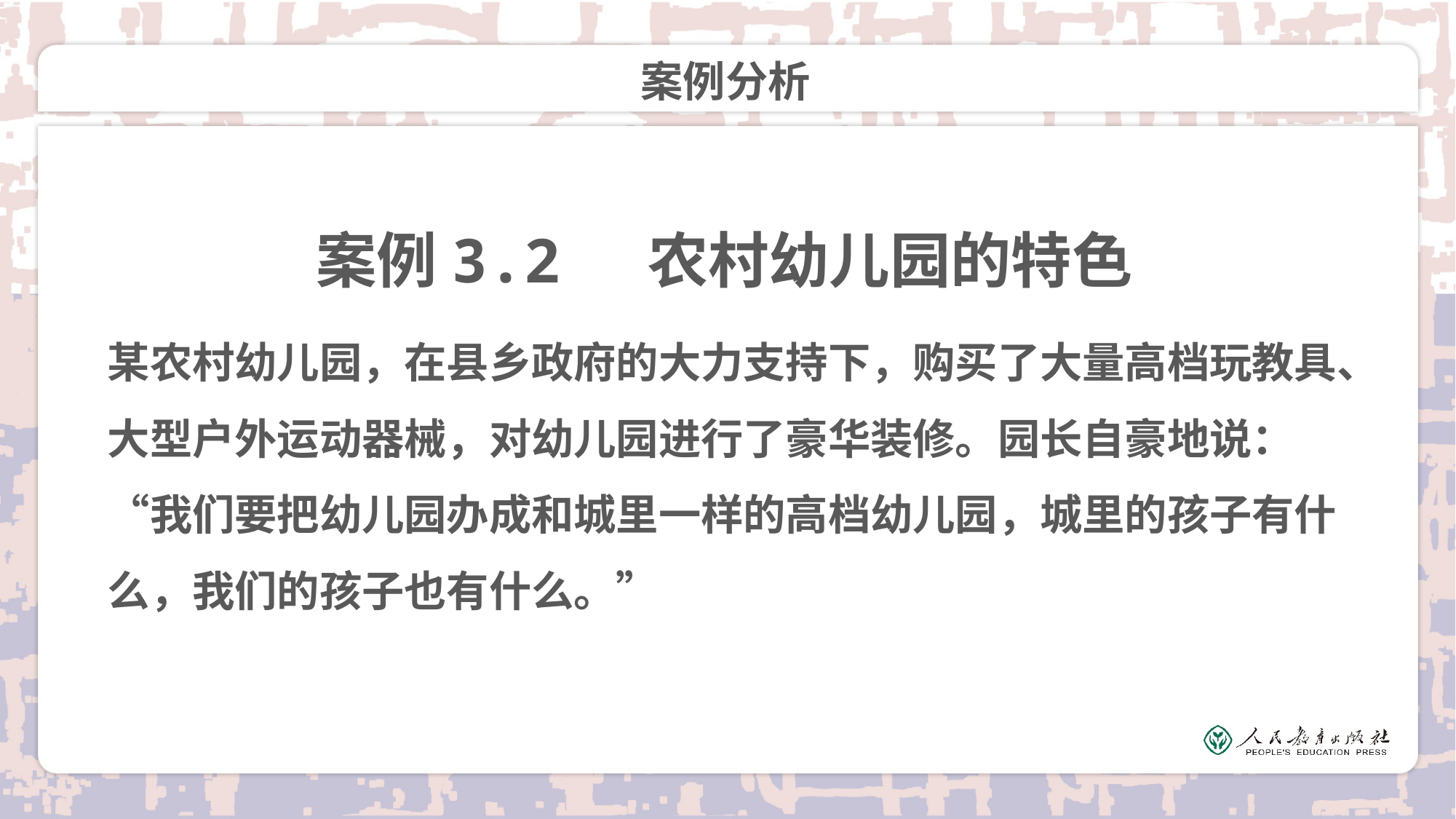

# 案例分析
案例3.2  农村幼儿园的特色
某农村幼儿园，在县乡政府的大力支持下，购买了大量高档玩教具、大型户外运动器械，对幼儿园进行了豪华装修。园长自豪地说：“我们要把幼儿园办成和城里一样的高档幼儿园，城里的孩子有什么，我们的孩子也有什么。”